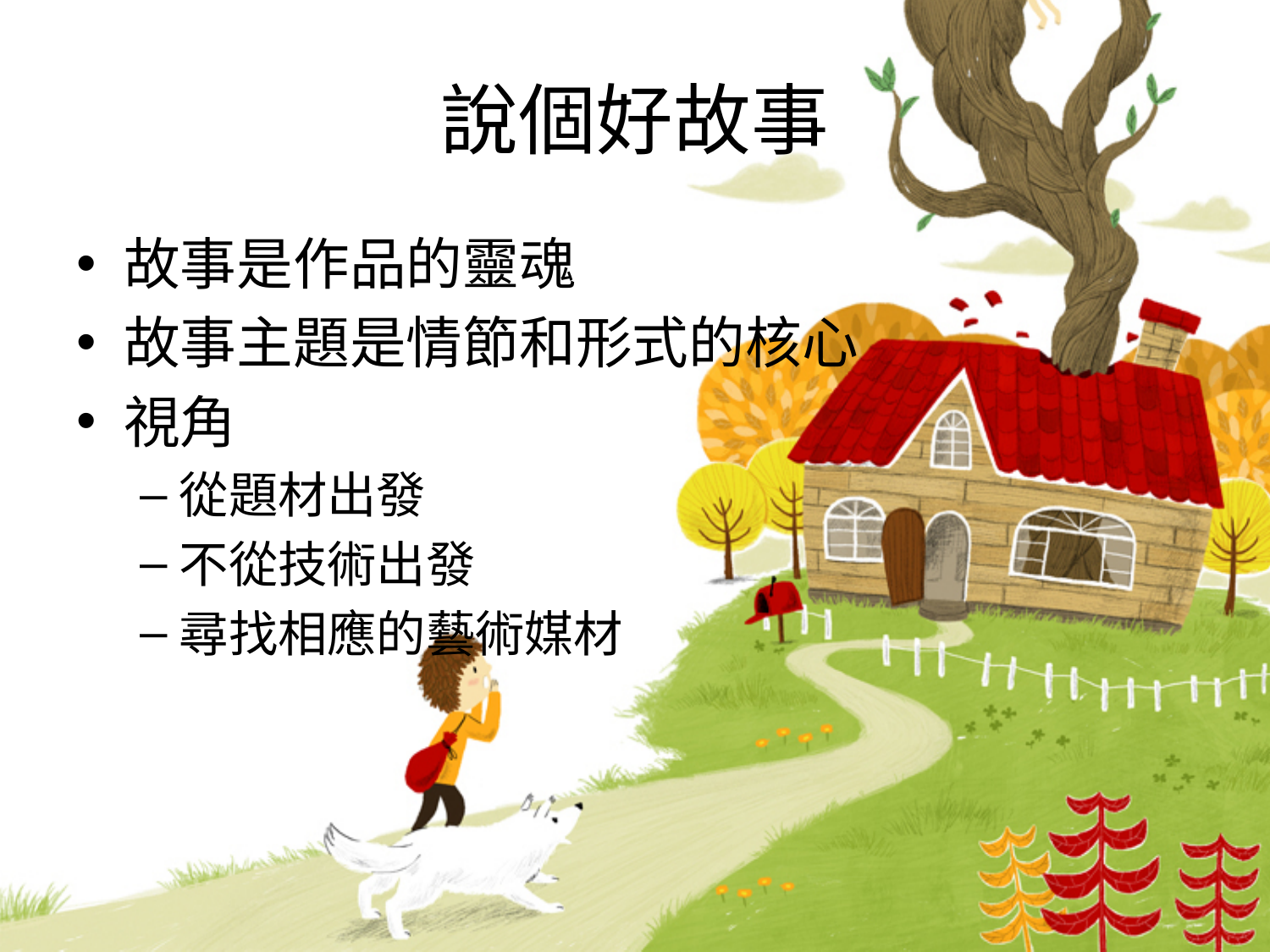

# 說個好故事
故事是作品的靈魂
故事主題是情節和形式的核心
視角
從題材出發
不從技術出發
尋找相應的藝術媒材